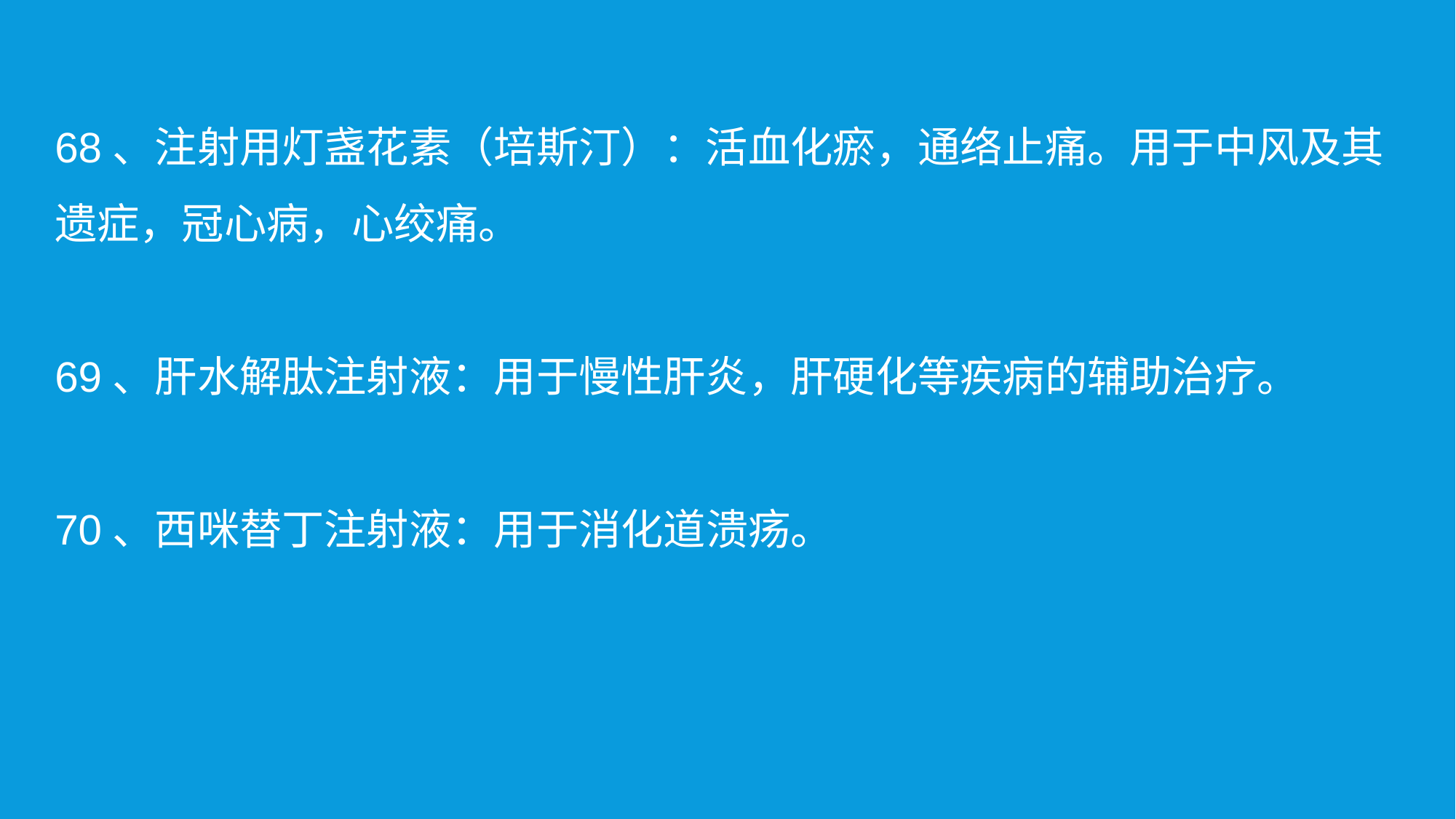

68、注射用灯盏花素（培斯汀）：活血化瘀，通络止痛。用于中风及其遗症，冠心病，心绞痛。

69、肝水解肽注射液：用于慢性肝炎，肝硬化等疾病的辅助治疗。

70、西咪替丁注射液：用于消化道溃疡。